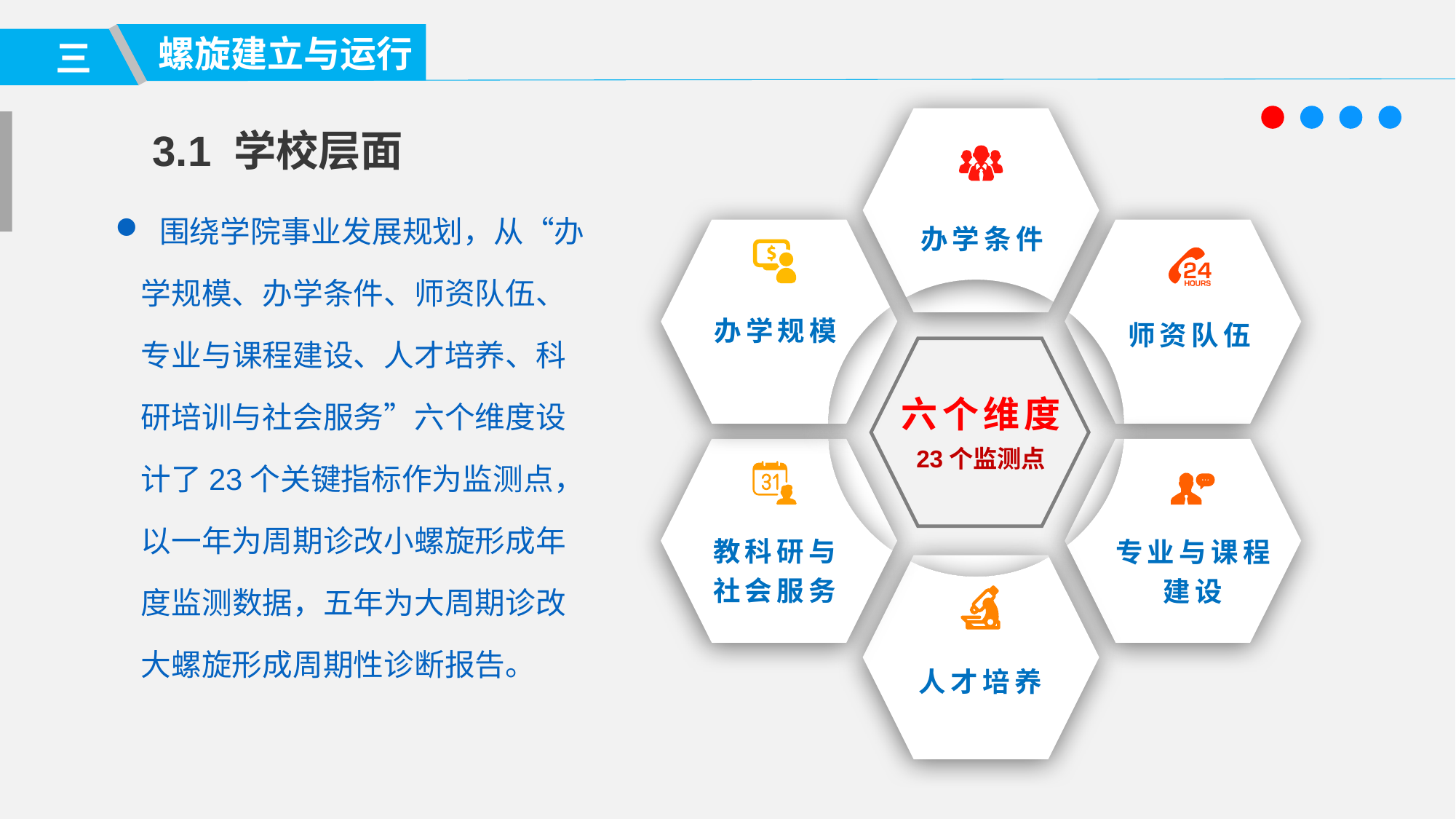

螺旋建立与运行
三

3.1 学校层面

办学条件

办学规模
师资队伍

六个维度
23个监测点

教科研与
社会服务
专业与课程
建设

人才培养

 围绕学院事业发展规划，从“办学规模、办学条件、师资队伍、专业与课程建设、人才培养、科研培训与社会服务”六个维度设计了23个关键指标作为监测点，以一年为周期诊改小螺旋形成年度监测数据，五年为大周期诊改大螺旋形成周期性诊断报告。
30